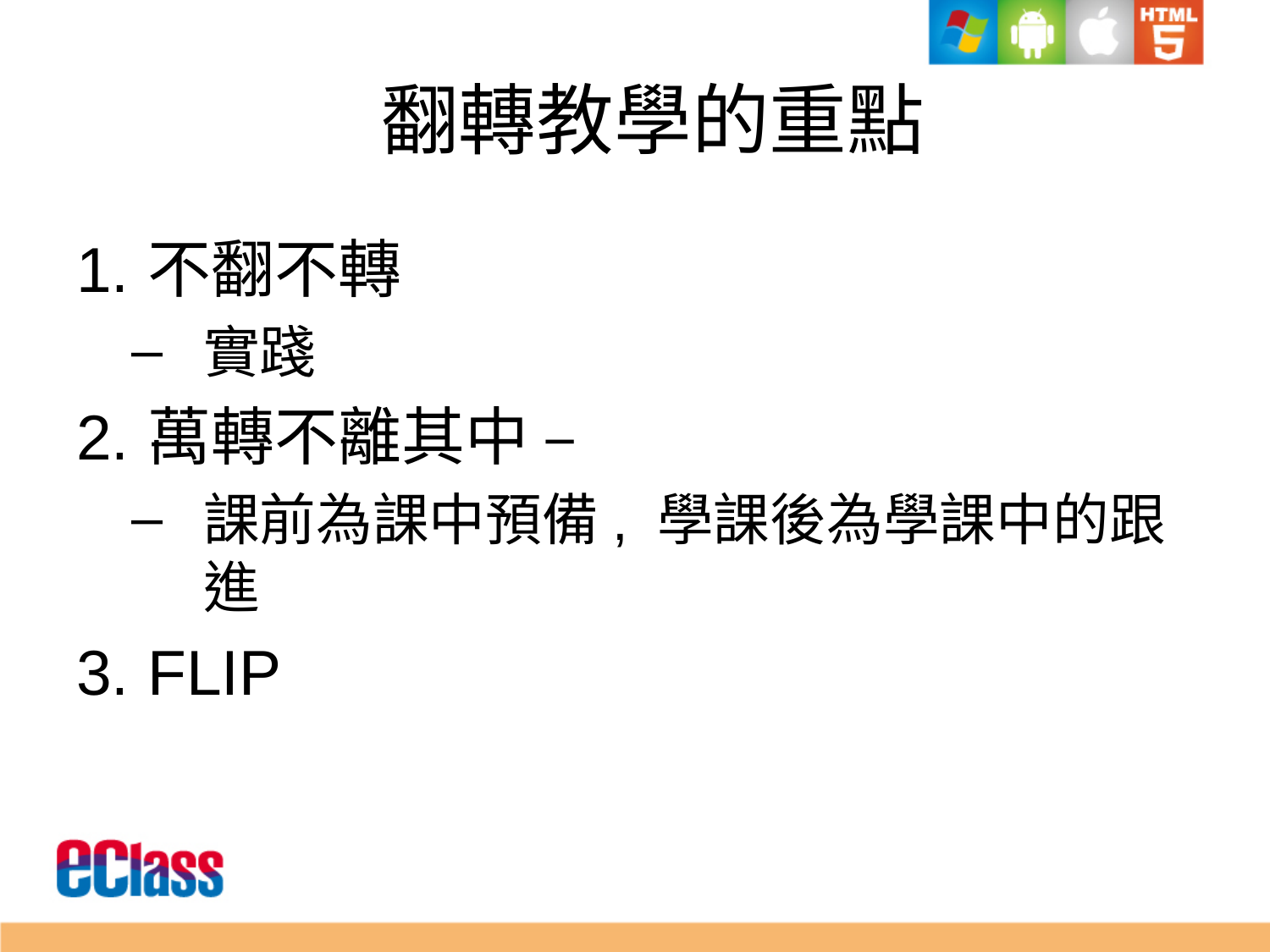

# 翻轉教學的重點
不翻不轉
實踐
萬轉不離其中 –
課前為課中預備, 學課後為學課中的跟進
FLIP